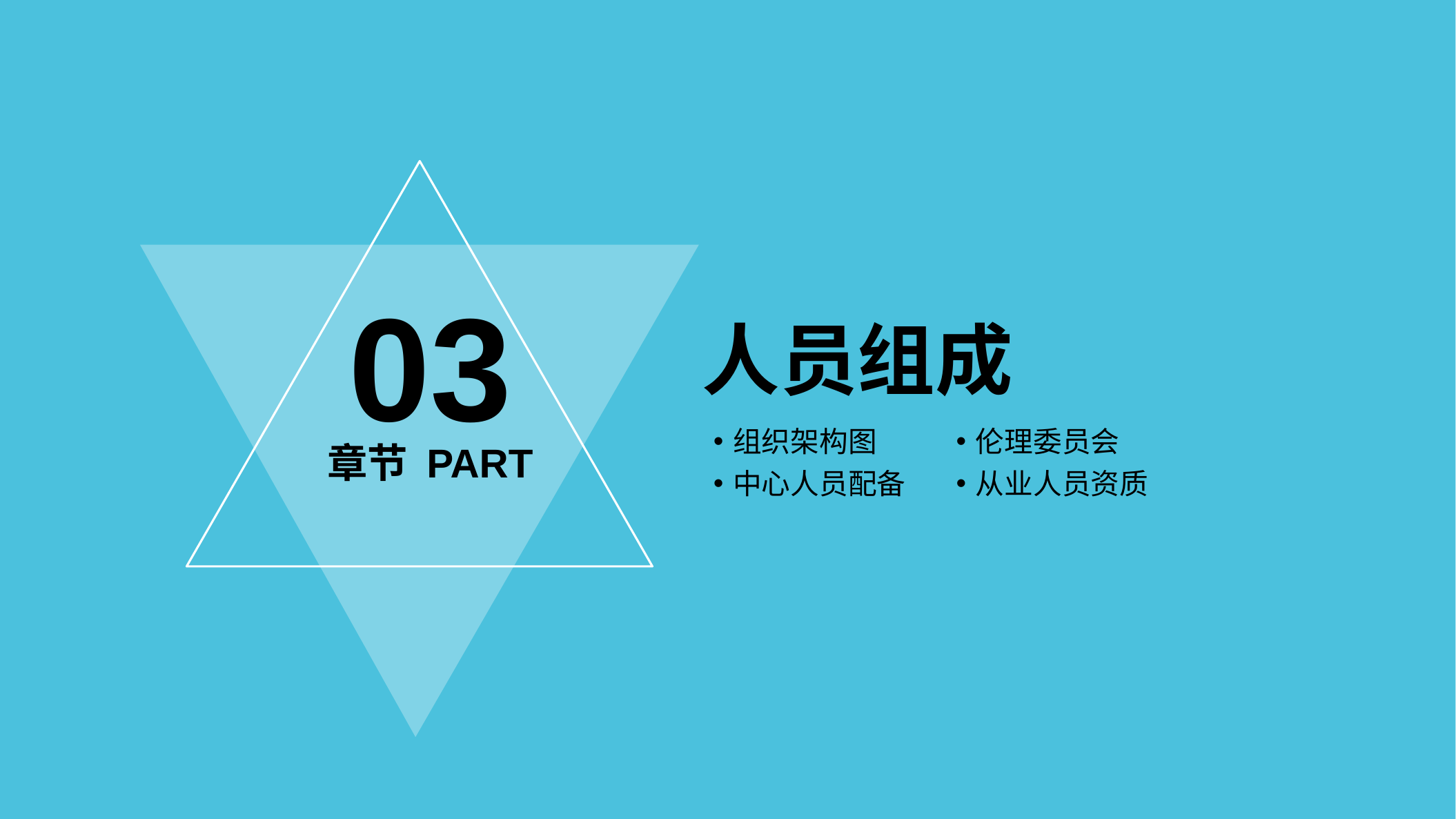

03
人员组成
组织架构图
伦理委员会
章节 PART
中心人员配备
从业人员资质